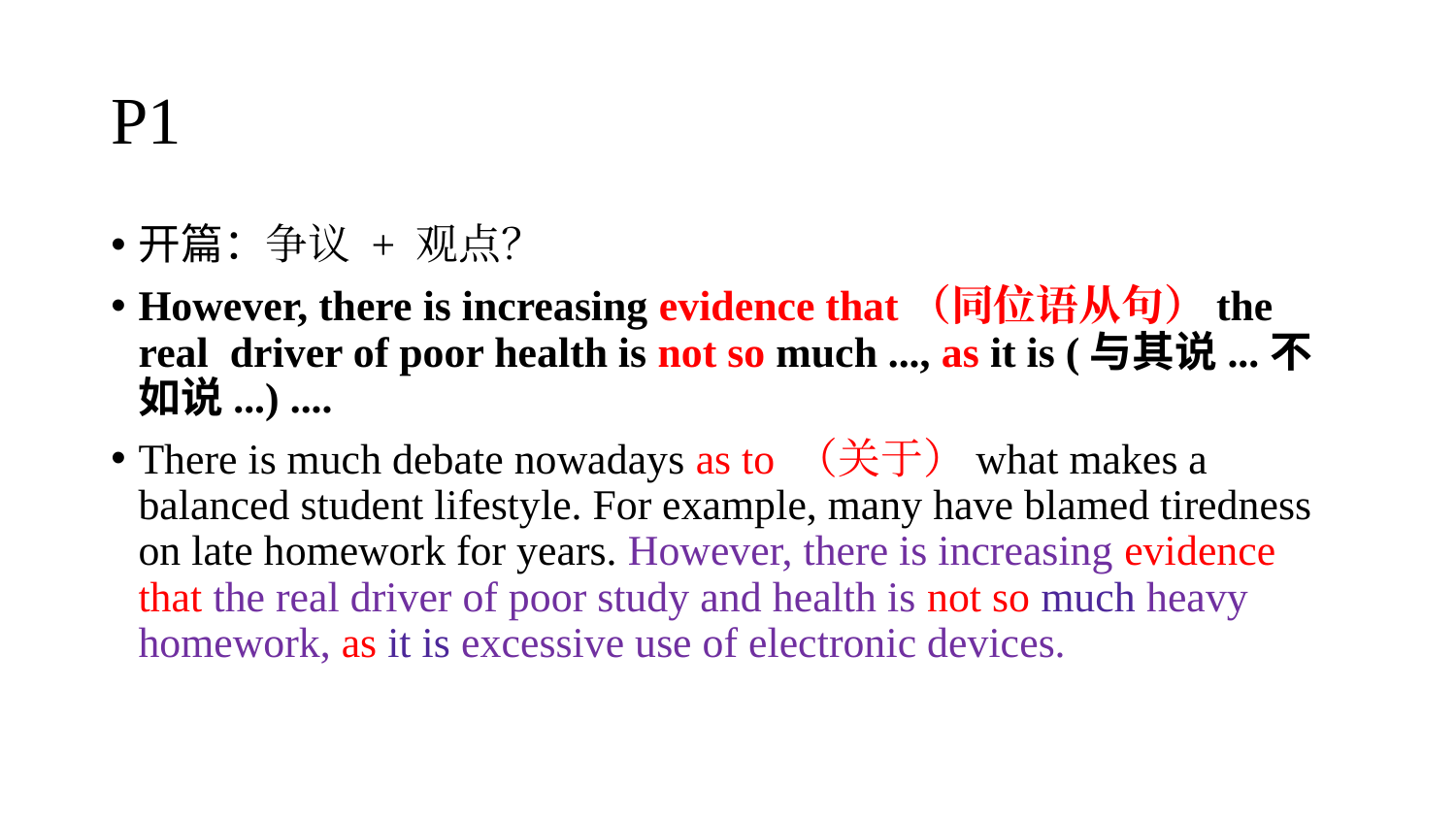

# P1
开篇：争议 + 观点？
However, there is increasing evidence that（同位语从句）the real  driver of poor health is not so much ..., as it is (与其说...不如说...) ....
There is much debate nowadays as to （关于）what makes a balanced student lifestyle. For example, many have blamed tiredness on late homework for years. However, there is increasing evidence that the real driver of poor study and health is not so much heavy homework, as it is excessive use of electronic devices.